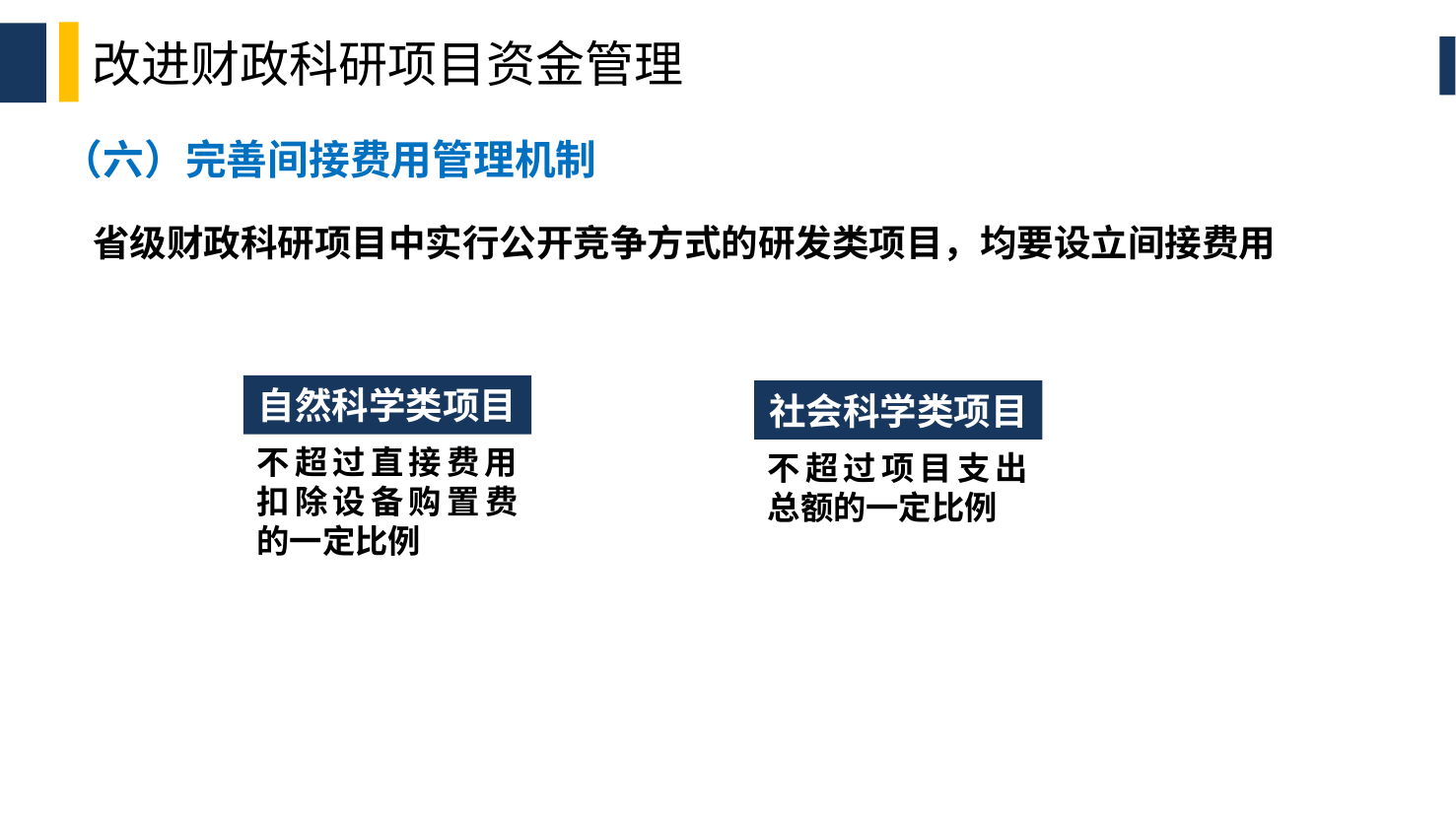

改进财政科研项目资金管理

（六）完善间接费用管理机制
省级财政科研项目中实行公开竞争方式的研发类项目，均要设立间接费用
自然科学类项目
社会科学类项目
不超过直接费用扣除设备购置费的一定比例
不超过项目支出总额的一定比例